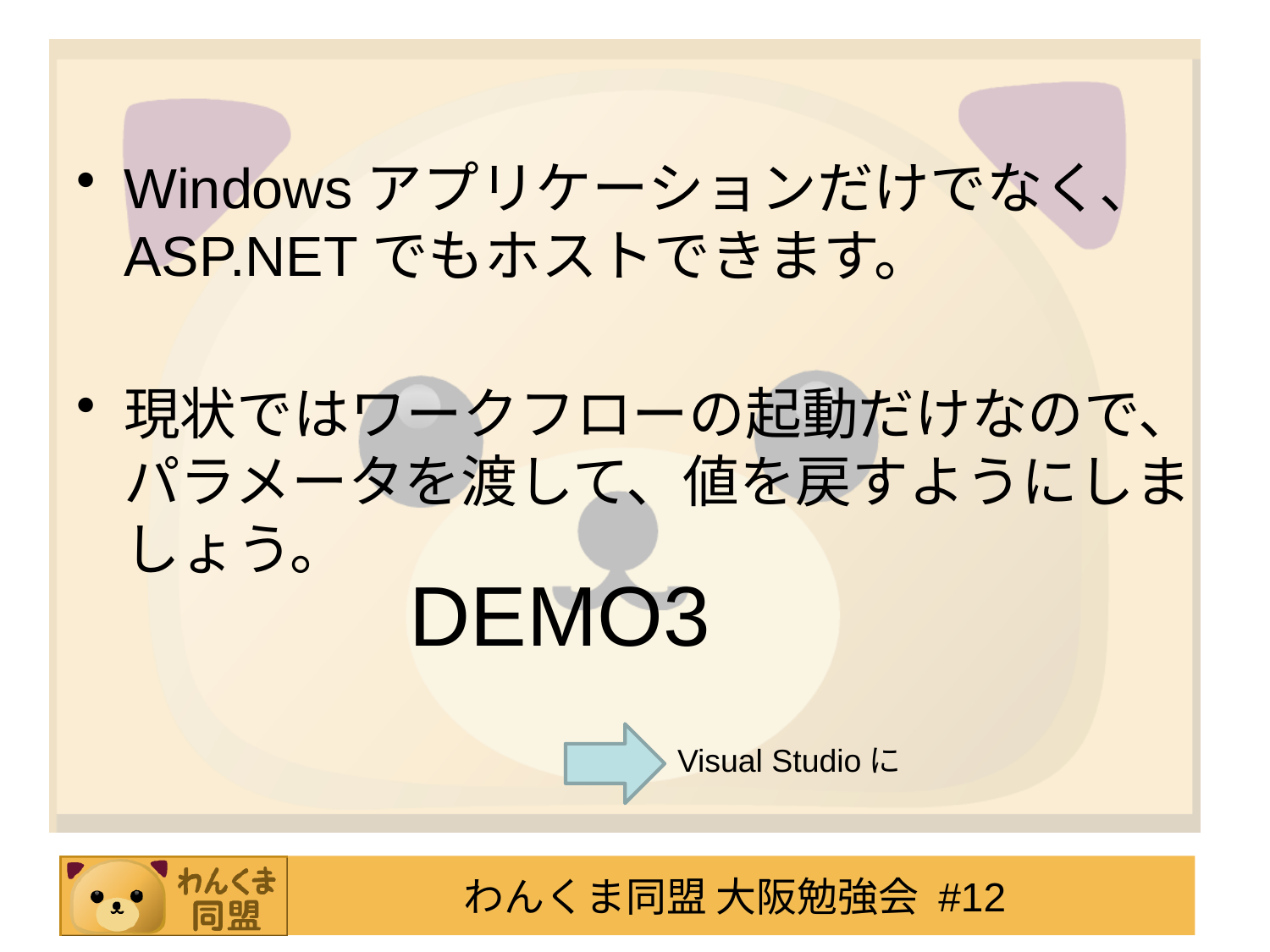

#
Windowsアプリケーションだけでなく、ASP.NETでもホストできます。

現状ではワークフローの起動だけなので、パラメータを渡して、値を戻すようにしましょう。
DEMO3

Visual Studioに